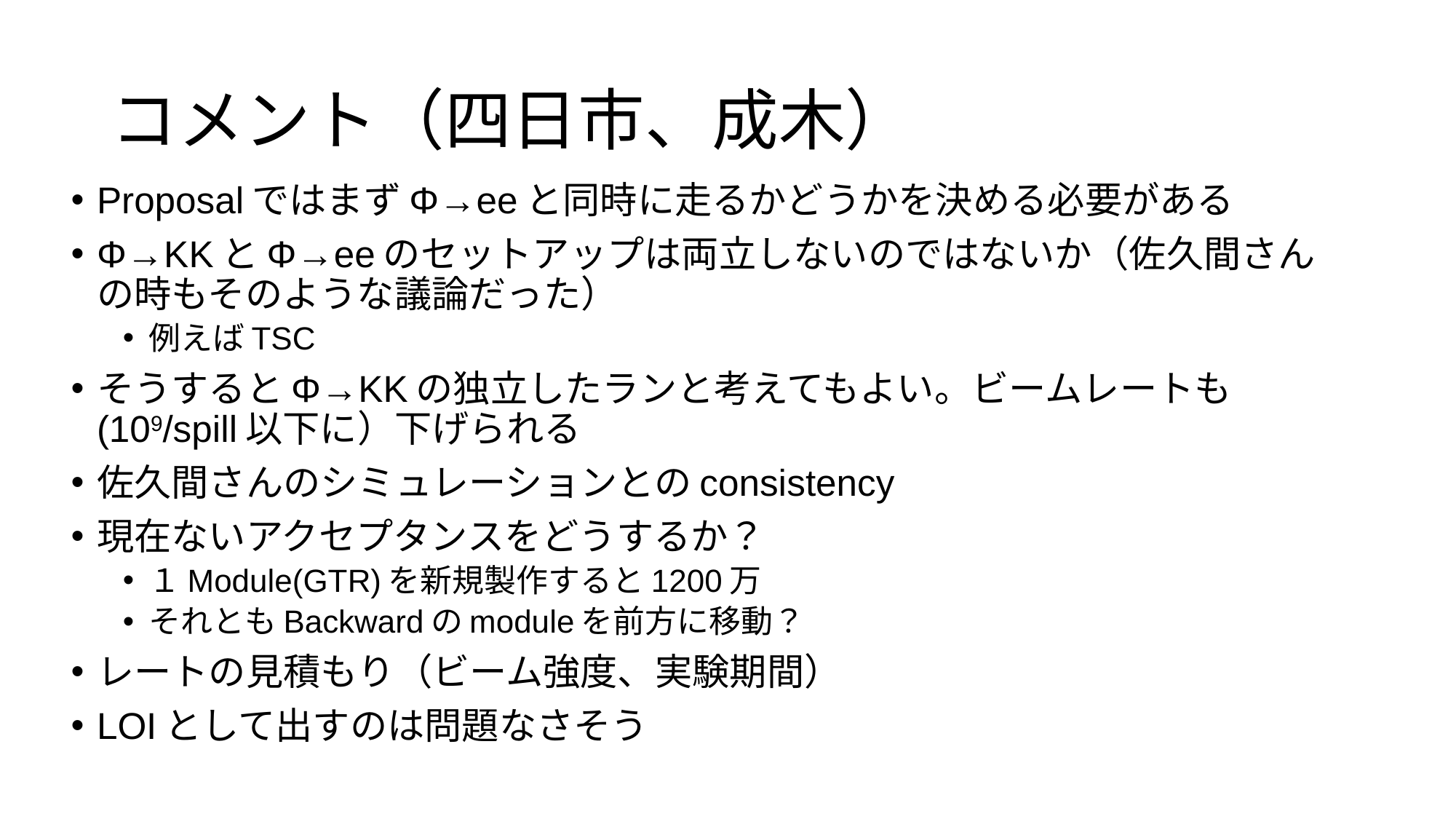

# コメント（四日市、成木）
ProposalではまずΦ→eeと同時に走るかどうかを決める必要がある
Φ→KKとΦ→eeのセットアップは両立しないのではないか（佐久間さんの時もそのような議論だった）
例えばTSC
そうするとΦ→KKの独立したランと考えてもよい。ビームレートも(109/spill以下に）下げられる
佐久間さんのシミュレーションとのconsistency
現在ないアクセプタンスをどうするか？
１Module(GTR)を新規製作すると1200万
それともBackwardのmoduleを前方に移動？
レートの見積もり（ビーム強度、実験期間）
LOIとして出すのは問題なさそう